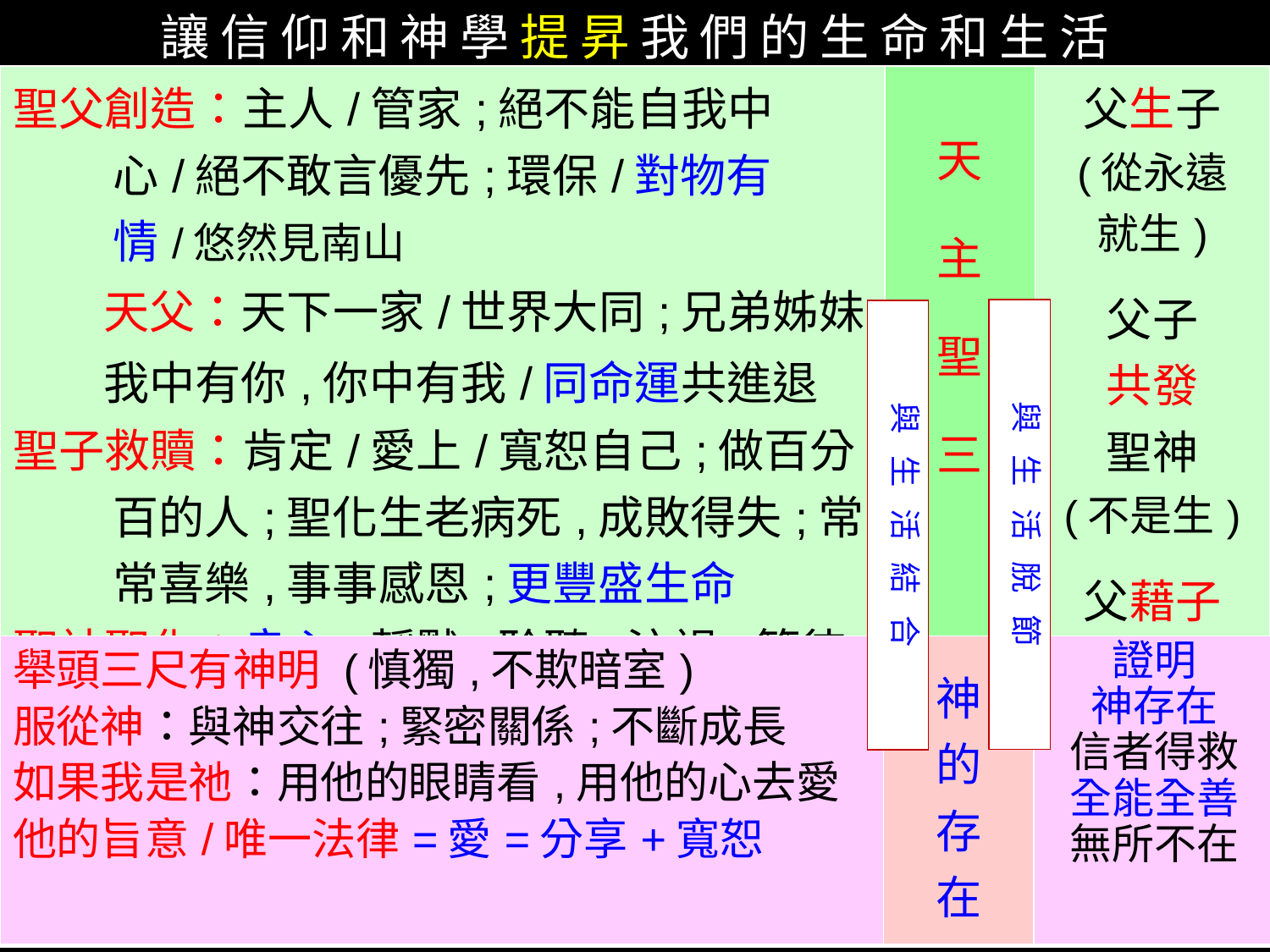

讓信仰和神學提昇我們的生命和生活
| 聖父創造：主人/管家;絕不能自我中心/絕不敢言優先;環保/對物有情/悠然見南山 天父：天下一家/世界大同;兄弟姊妹; 我中有你,你中有我/同命運共進退 聖子救贖：肯定/愛上/寬恕自己;做百分百的人;聖化生老病死,成敗得失;常常喜樂,事事感恩;更豐盛生命 聖神聖化：良心;靜默,聆聽,注視;等待; 默存在心中;Gloria Dei, homo vivens 團體模範：獨立而共融;道不同正好為謀 | 天 主 聖 三 | 父生子 (從永遠 就生) 父子 共發 聖神 (不是生) 父藉子 發聖神 |
| --- | --- | --- |
與   生   活   脫   節
與   生   活   結   合
| 舉頭三尺有神明 (慎獨,不欺暗室) 服從神：與神交往;緊密關係;不斷成長 如果我是祂：用他的眼睛看,用他的心去愛 他的旨意/唯一法律=愛=分享+寬恕 | 神 的 存 在 | 證明 神存在 信者得救 全能全善 無所不在 |
| --- | --- | --- |